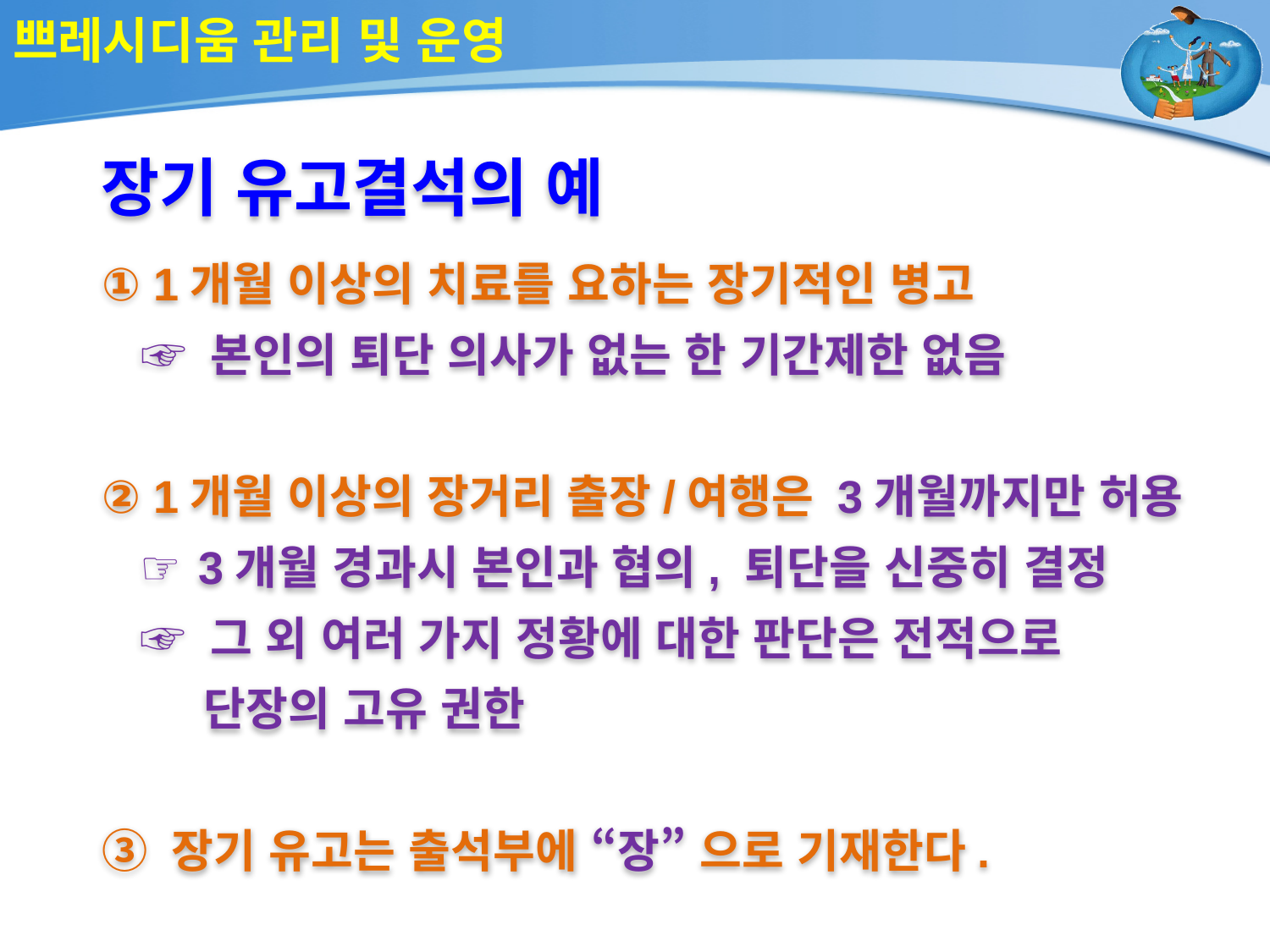

# 쁘레시디움 관리 및 운영
장기 유고결석의 예
① 1개월 이상의 치료를 요하는 장기적인 병고
   ☞ 본인의 퇴단 의사가 없는 한 기간제한 없음

② 1개월 이상의 장거리 출장/여행은 3개월까지만 허용
   ☞ 3개월 경과시 본인과 협의, 퇴단을 신중히 결정
   ☞ 그 외 여러 가지 정황에 대한 판단은 전적으로
       단장의 고유 권한

③ 장기 유고는 출석부에 “장” 으로 기재한다.